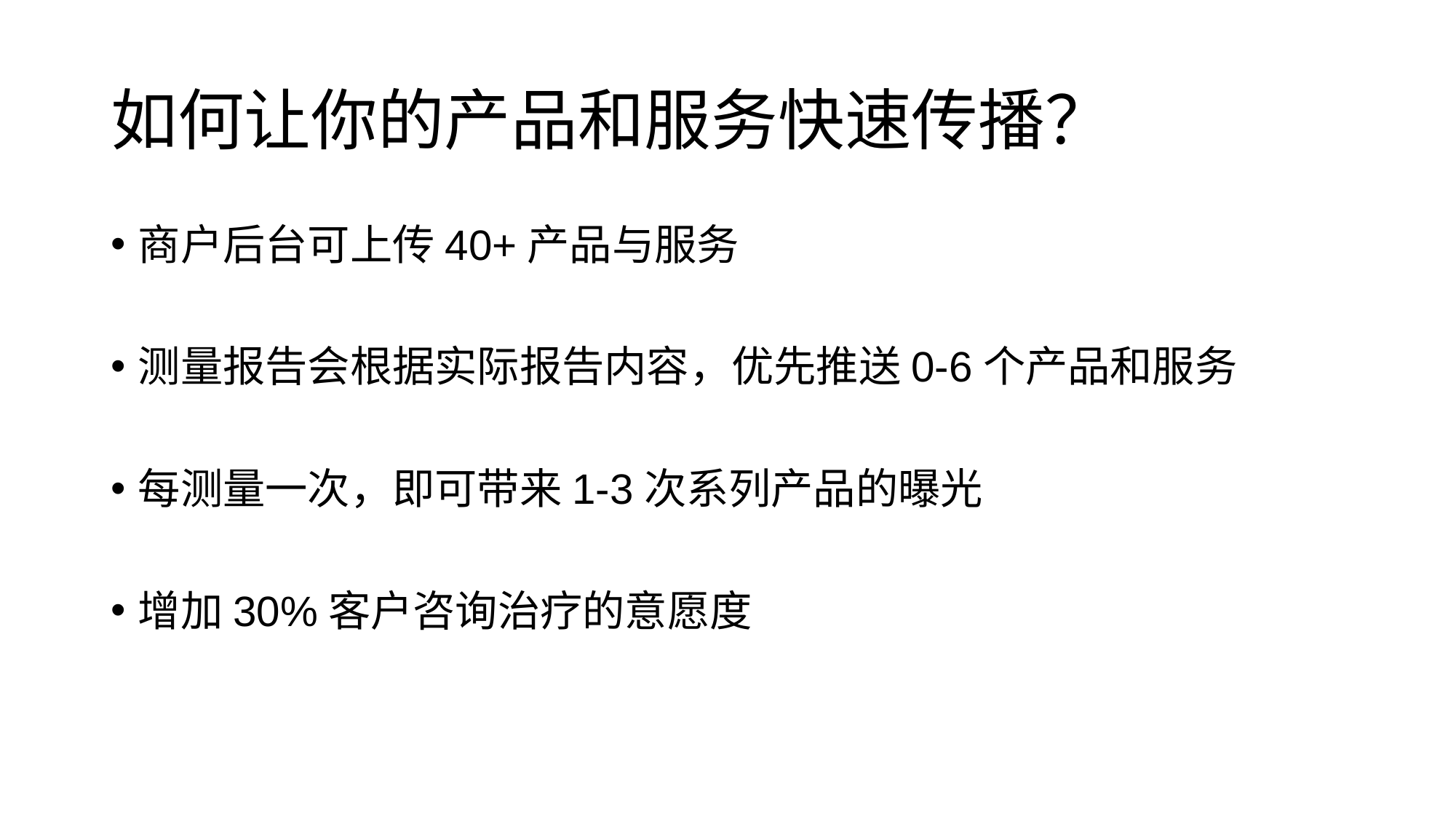

# 如何让你的产品和服务快速传播？
商户后台可上传40+产品与服务

测量报告会根据实际报告内容，优先推送0-6个产品和服务

每测量一次，即可带来1-3次系列产品的曝光

增加30%客户咨询治疗的意愿度